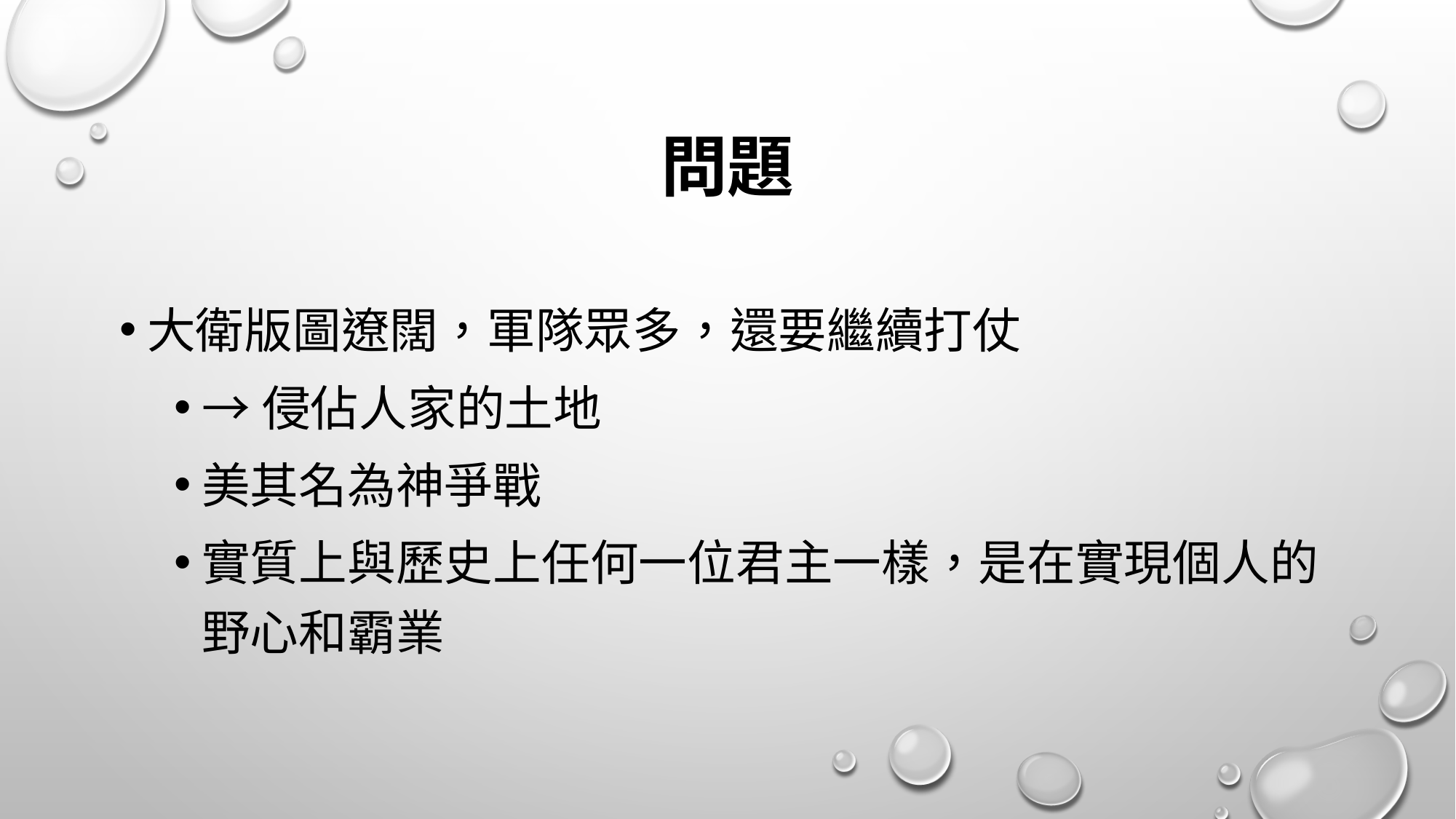

# 問題
大衛版圖遼闊，軍隊眾多，還要繼續打仗
→侵佔人家的土地
美其名為神爭戰
實質上與歷史上任何一位君主一樣，是在實現個人的野心和霸業